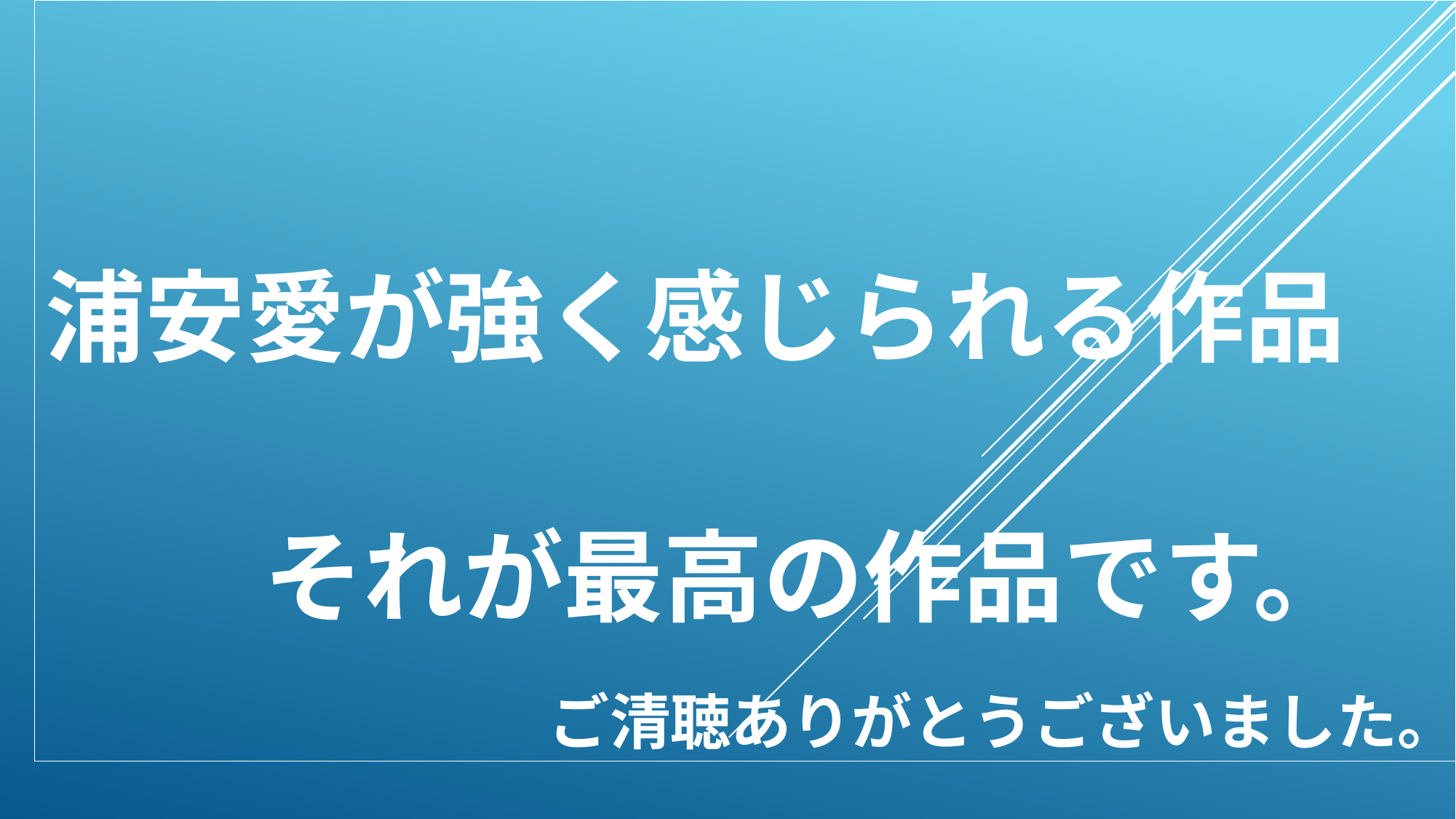

# 浦安愛が強く感じられる作品 　　それが最高の作品です。
ご清聴ありがとうございました。